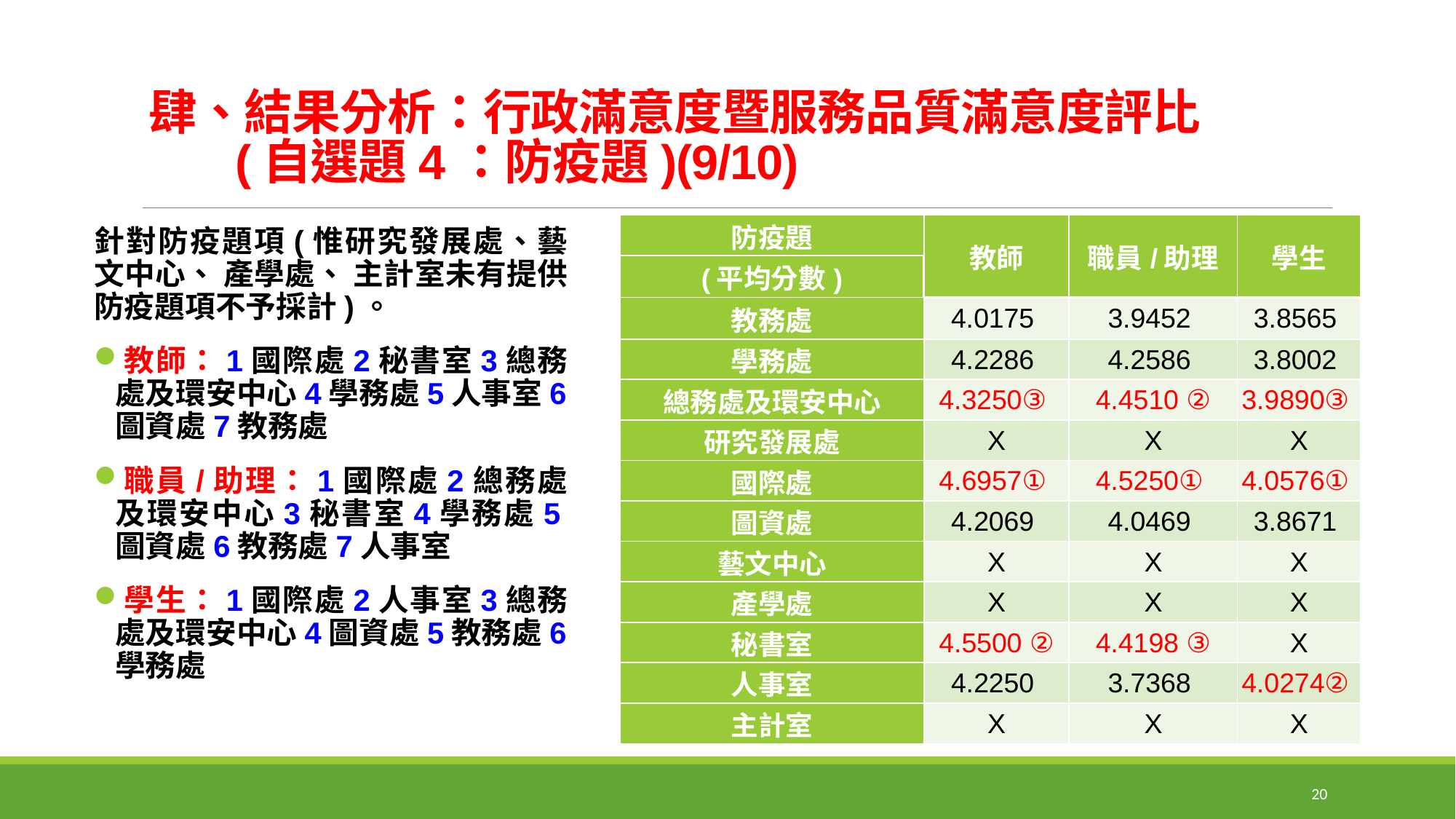

# 肆、結果分析：行政滿意度暨服務品質滿意度評比 (自選題4：防疫題)(9/10)
| 防疫題 | 教師 | 職員/助理 | 學生 |
| --- | --- | --- | --- |
| (平均分數) |  |  |  |
| 教務處 | 4.0175 | 3.9452 | 3.8565 |
| 學務處 | 4.2286 | 4.2586 | 3.8002 |
| 總務處及環安中心 | 4.3250③ | 4.4510 ② | 3.9890③ |
| 研究發展處 | X | X | X |
| 國際處 | 4.6957① | 4.5250① | 4.0576① |
| 圖資處 | 4.2069 | 4.0469 | 3.8671 |
| 藝文中心 | X | X | X |
| 產學處 | X | X | X |
| 秘書室 | 4.5500 ② | 4.4198 ③ | X |
| 人事室 | 4.2250 | 3.7368 | 4.0274② |
| 主計室 | X | X | X |
針對防疫題項(惟研究發展處、藝文中心、 產學處、 主計室未有提供防疫題項不予採計)。
教師：1國際處2秘書室3總務處及環安中心4學務處5人事室6圖資處7教務處
職員/助理：1國際處2總務處及環安中心3秘書室4學務處5圖資處6教務處7人事室
學生：1國際處2人事室3總務處及環安中心4圖資處5教務處6學務處
20